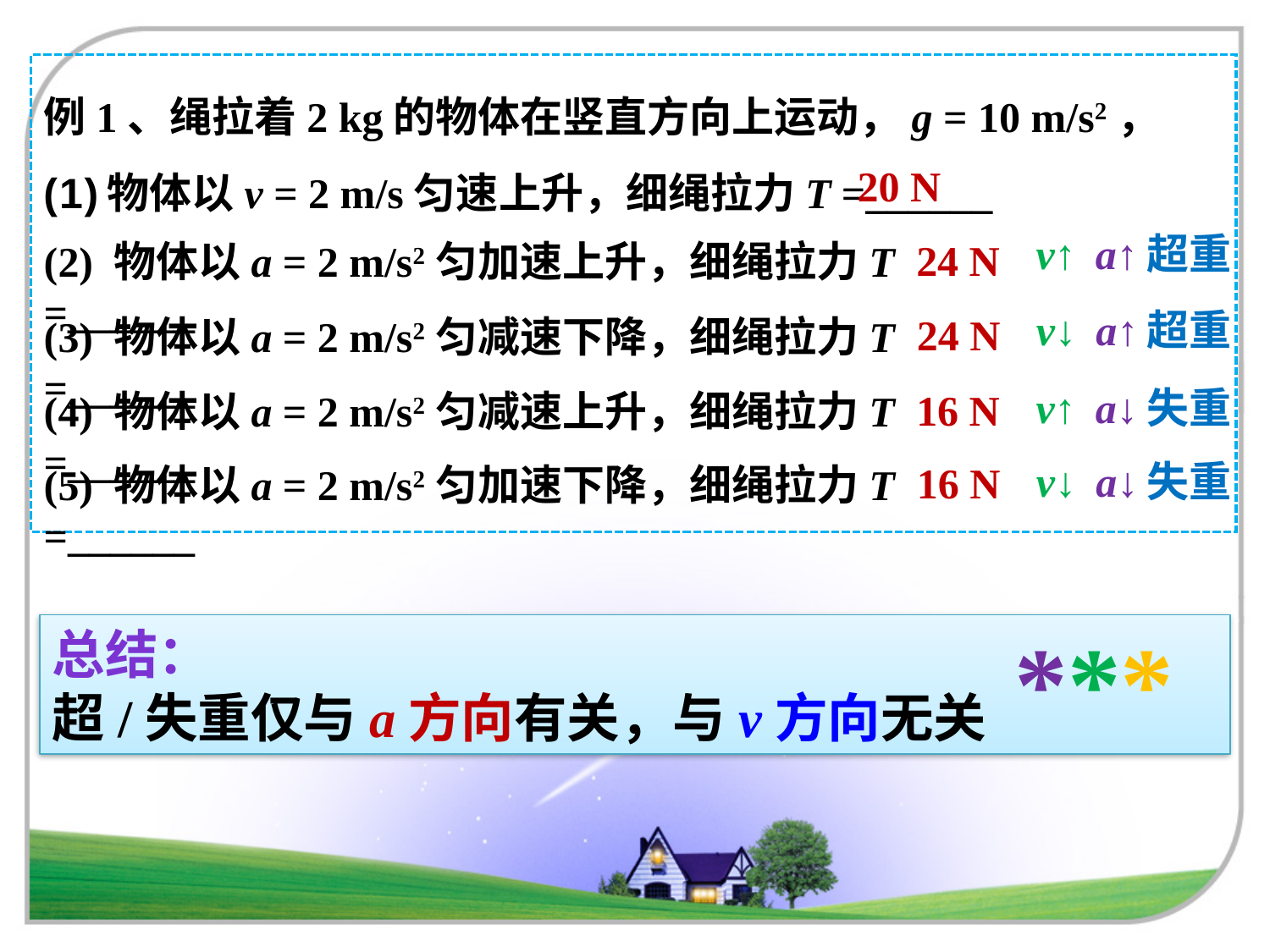

例1、绳拉着2 kg的物体在竖直方向上运动，g = 10 m/s2，
物体以v = 2 m/s匀速上升，细绳拉力T =______

20 N
v↑
a↑
超重
24 N
(2) 物体以a = 2 m/s2匀加速上升，细绳拉力T =______
v↓
a↑
超重
24 N
(3) 物体以a = 2 m/s2匀减速下降，细绳拉力T =______
v↑
a↓
失重
16 N
(4) 物体以a = 2 m/s2匀减速上升，细绳拉力T =______
v↓
a↓
失重
16 N
(5) 物体以a = 2 m/s2匀加速下降，细绳拉力T =______
***
总结：
超/失重仅与a方向有关，与v方向无关